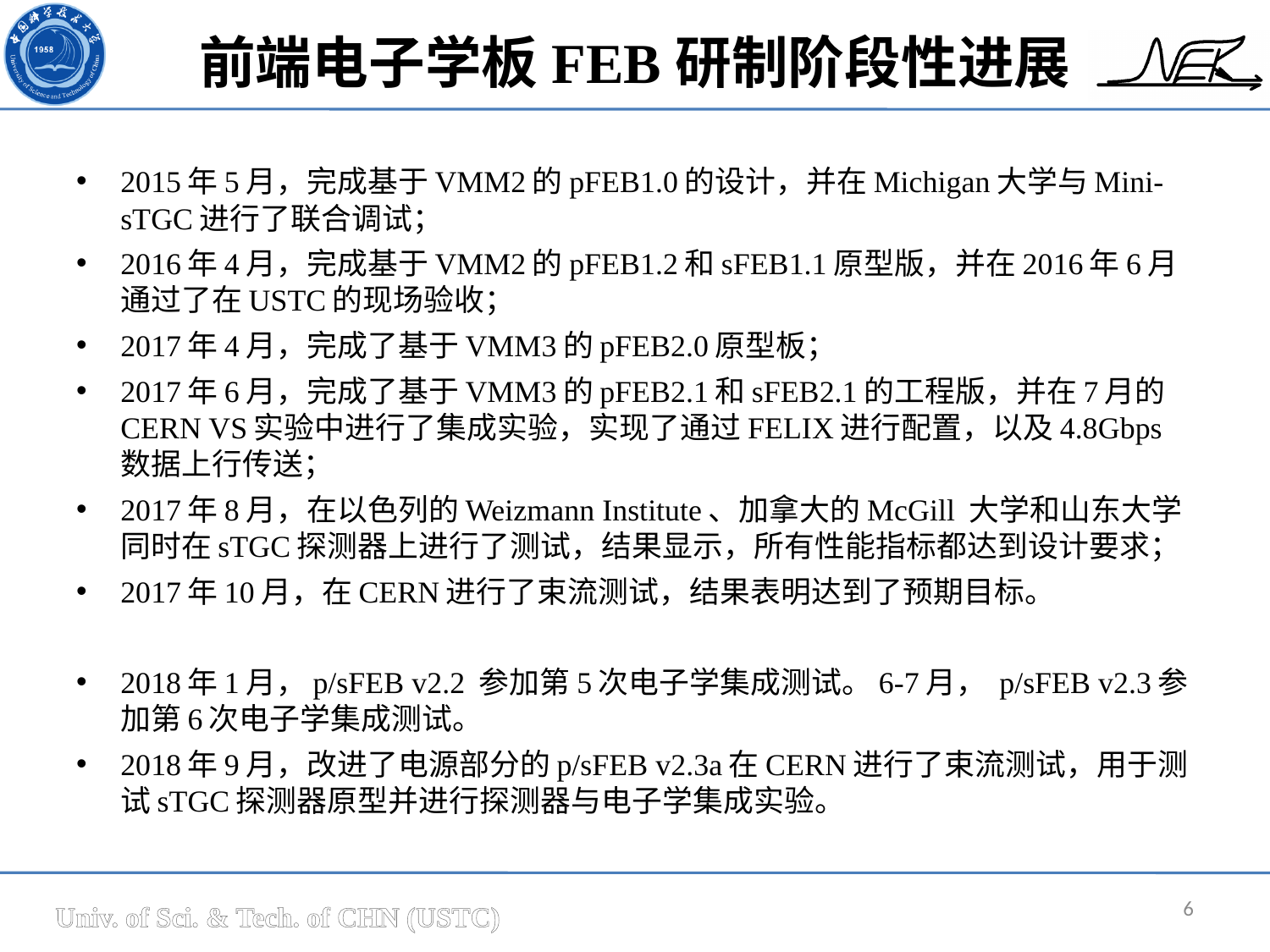

# 前端电子学板FEB研制阶段性进展
2015年5月，完成基于VMM2的pFEB1.0的设计，并在Michigan大学与Mini-sTGC进行了联合调试；
2016年4月，完成基于VMM2的pFEB1.2和sFEB1.1原型版，并在2016年6月通过了在USTC的现场验收；
2017年4月，完成了基于VMM3的pFEB2.0原型板；
2017年6月，完成了基于VMM3的pFEB2.1和sFEB2.1的工程版，并在7月的CERN VS实验中进行了集成实验，实现了通过FELIX进行配置，以及4.8Gbps数据上行传送；
2017年8月，在以色列的Weizmann Institute、加拿大的McGill 大学和山东大学同时在sTGC探测器上进行了测试，结果显示，所有性能指标都达到设计要求；
2017年10月，在CERN进行了束流测试，结果表明达到了预期目标。

2018年1月，p/sFEB v2.2 参加第5次电子学集成测试。6-7月， p/sFEB v2.3参加第6次电子学集成测试。
2018年9月，改进了电源部分的p/sFEB v2.3a在CERN进行了束流测试，用于测试sTGC探测器原型并进行探测器与电子学集成实验。
6